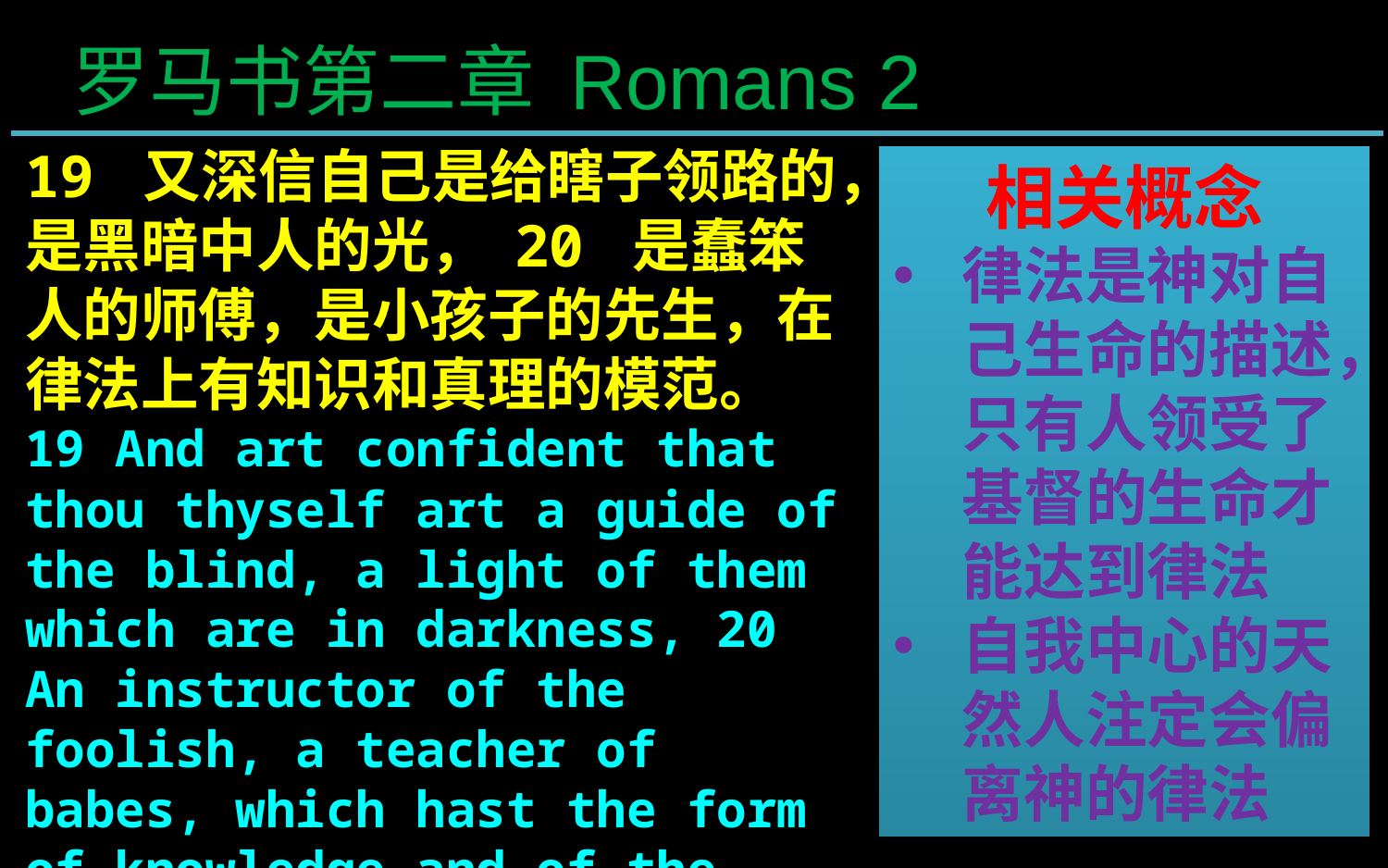

罗马书第二章 Romans 2
19 又深信自己是给瞎子领路的，是黑暗中人的光， 20 是蠢笨人的师傅，是小孩子的先生，在律法上有知识和真理的模范。
19 And art confident that thou thyself art a guide of the blind, a light of them which are in darkness, 20 An instructor of the foolish, a teacher of babes, which hast the form of knowledge and of the truth in the law.
相关概念
律法是神对自己生命的描述，只有人领受了基督的生命才能达到律法
自我中心的天然人注定会偏离神的律法